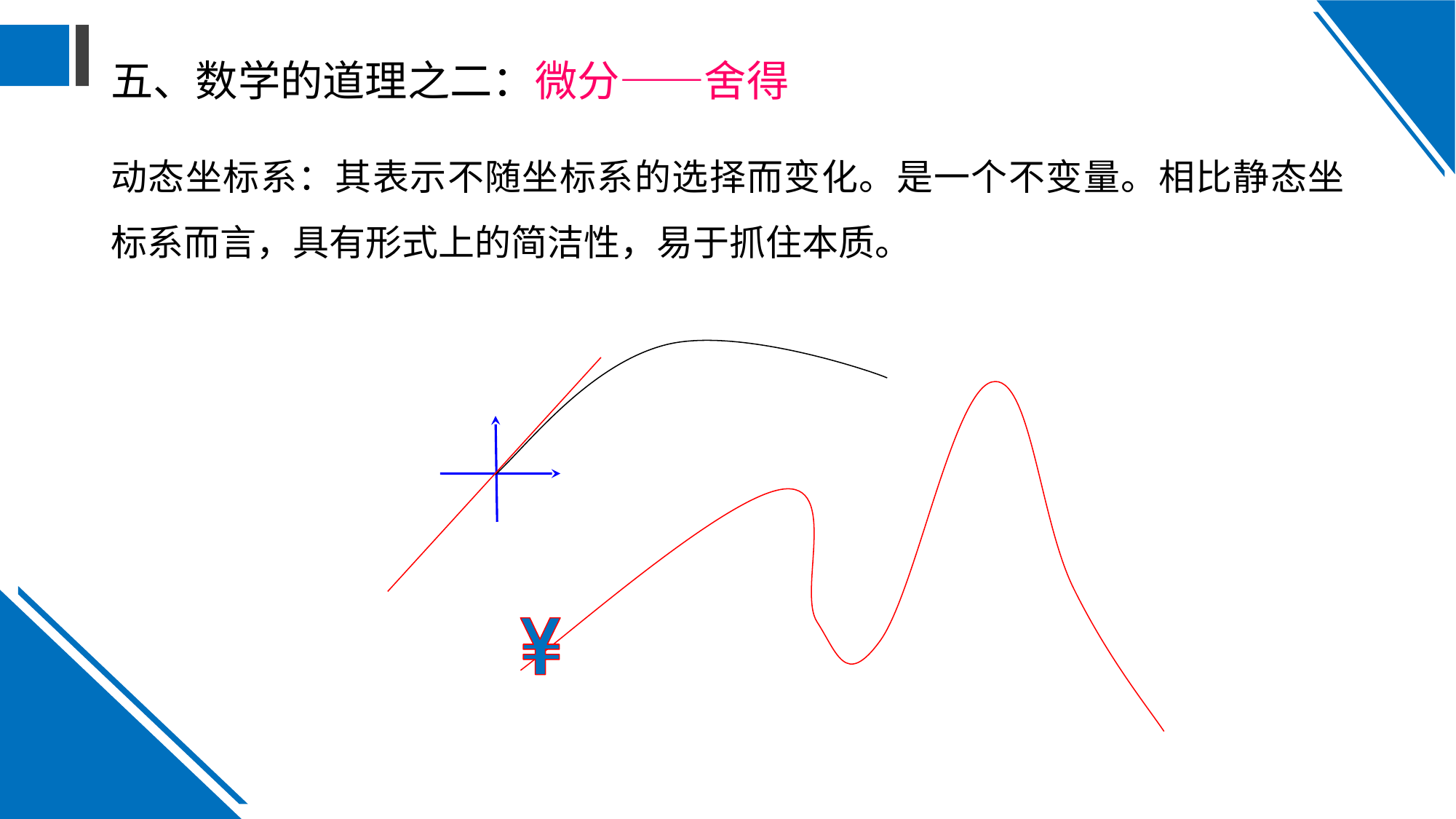

# 五、数学的道理之二：微分——舍得

动态坐标系：其表示不随坐标系的选择而变化。是一个不变量。相比静态坐标系而言，具有形式上的简洁性，易于抓住本质。